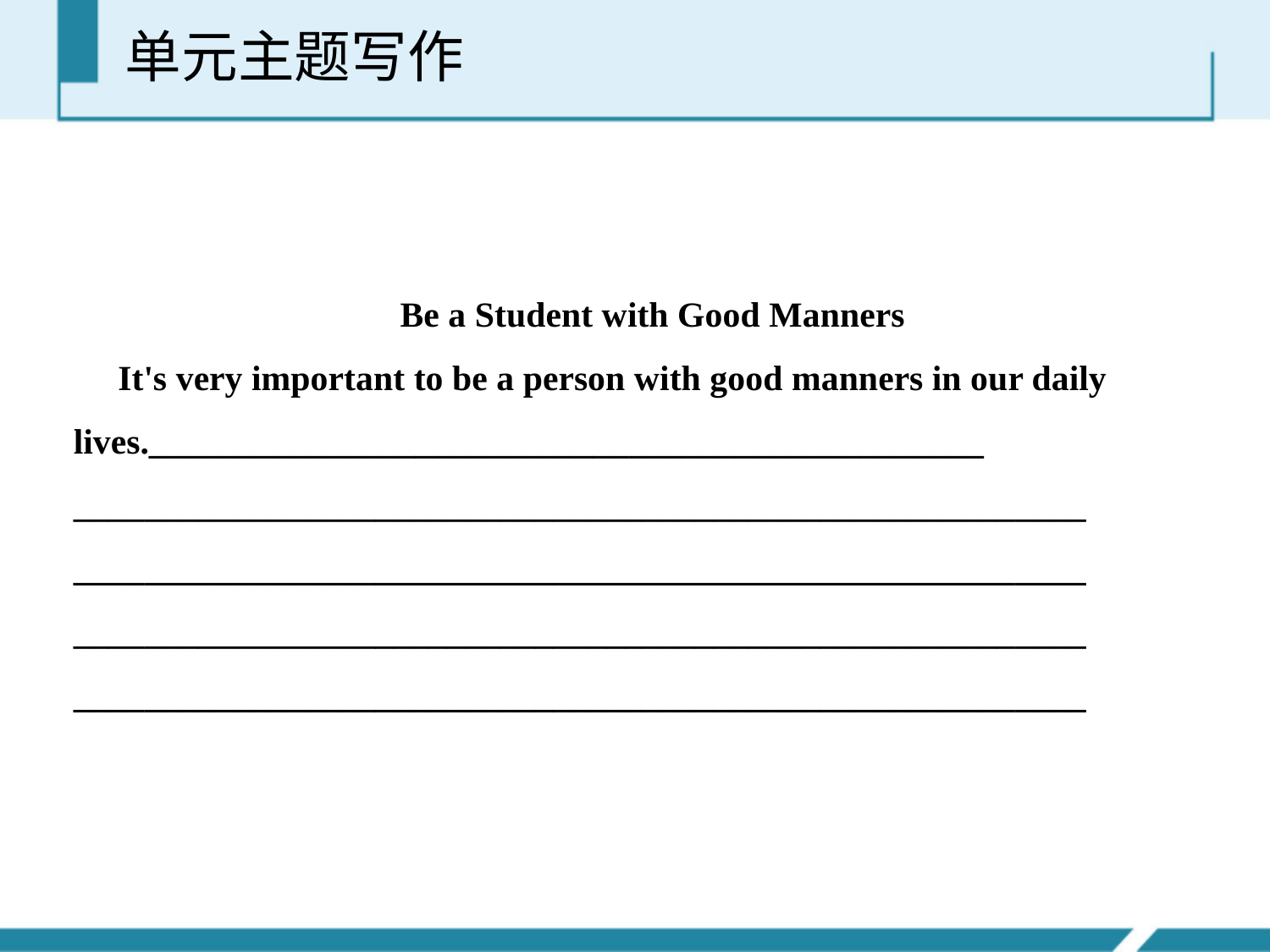

单元主题写作
Be a Student with Good Manners
     It's very important to be a person with good manners in our daily  lives._______________________________________________
_________________________________________________________
_________________________________________________________
_________________________________________________________
_________________________________________________________